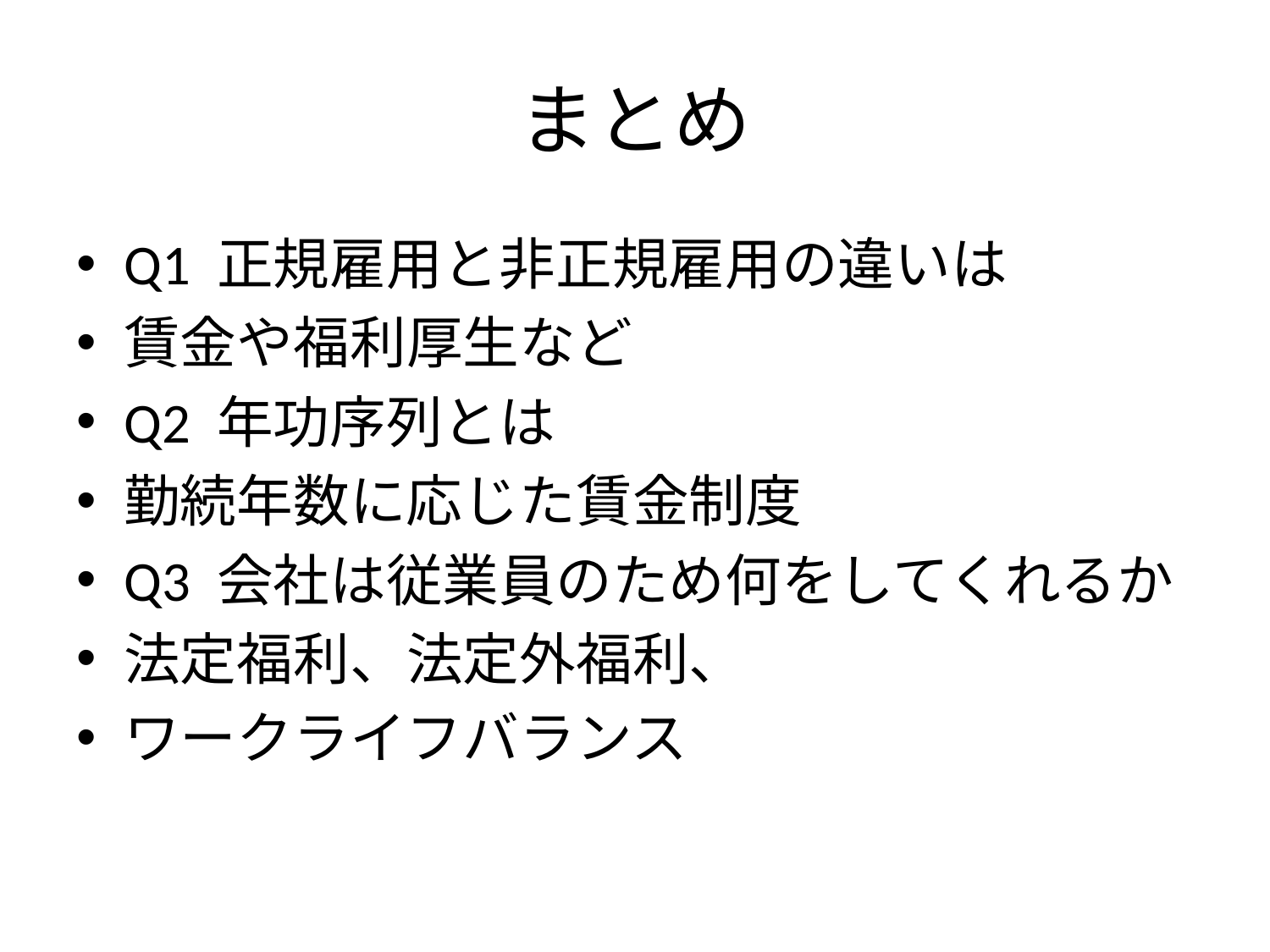

# まとめ
Q1 正規雇用と非正規雇用の違いは
賃金や福利厚生など
Q2 年功序列とは
勤続年数に応じた賃金制度
Q3 会社は従業員のため何をしてくれるか
法定福利、法定外福利、
ワークライフバランス